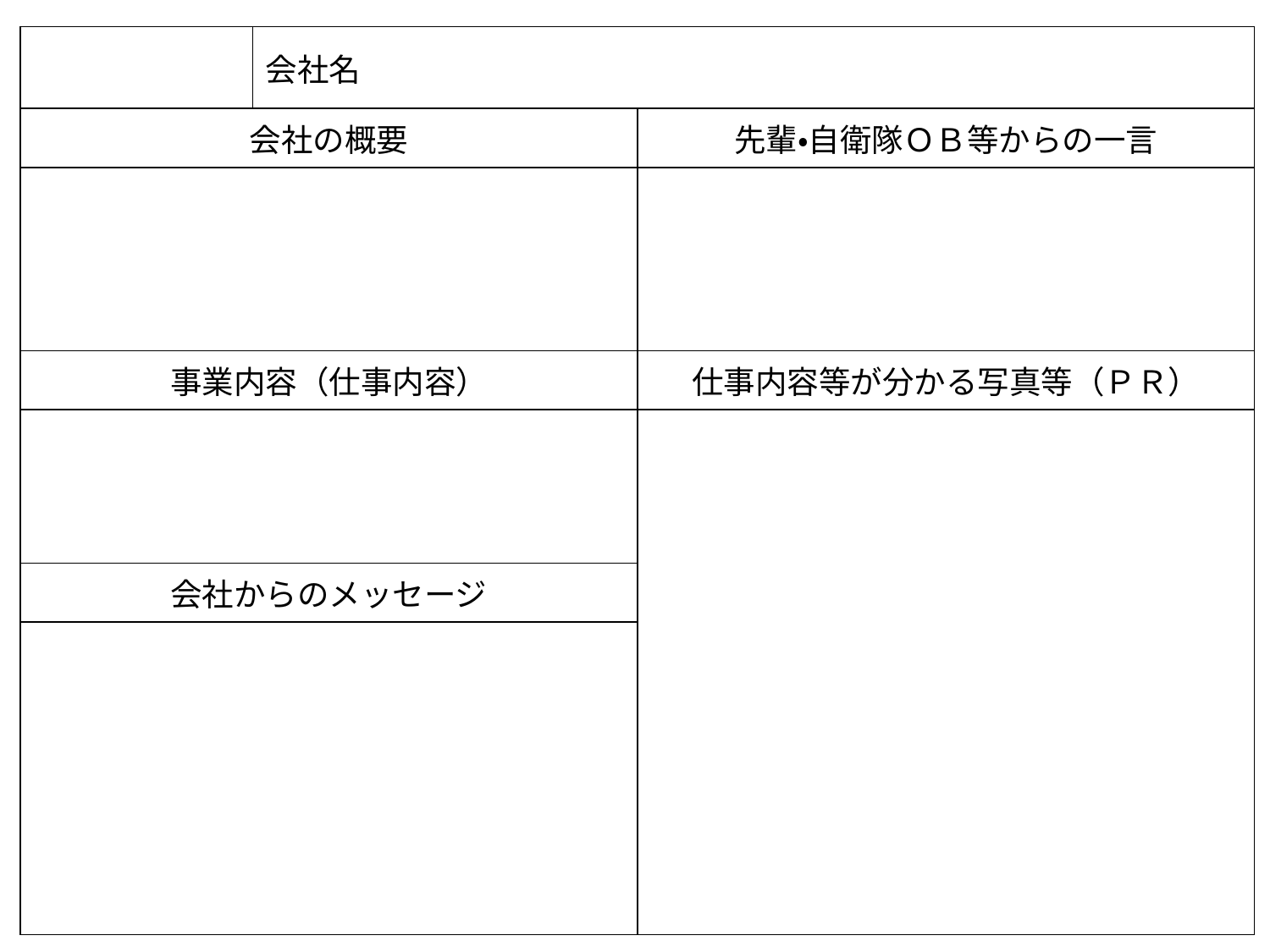

|  | 会社名 |  |
| --- | --- | --- |
| 会社の概要 |  | 先輩・自衛隊ＯＢ等からの一言 |
|  |  |  |
| 事業内容（仕事内容） |  | 仕事内容等が分かる写真等（ＰＲ） |
|  |  |  |
| 会社からのメッセージ |  |  |
|  |  |  |